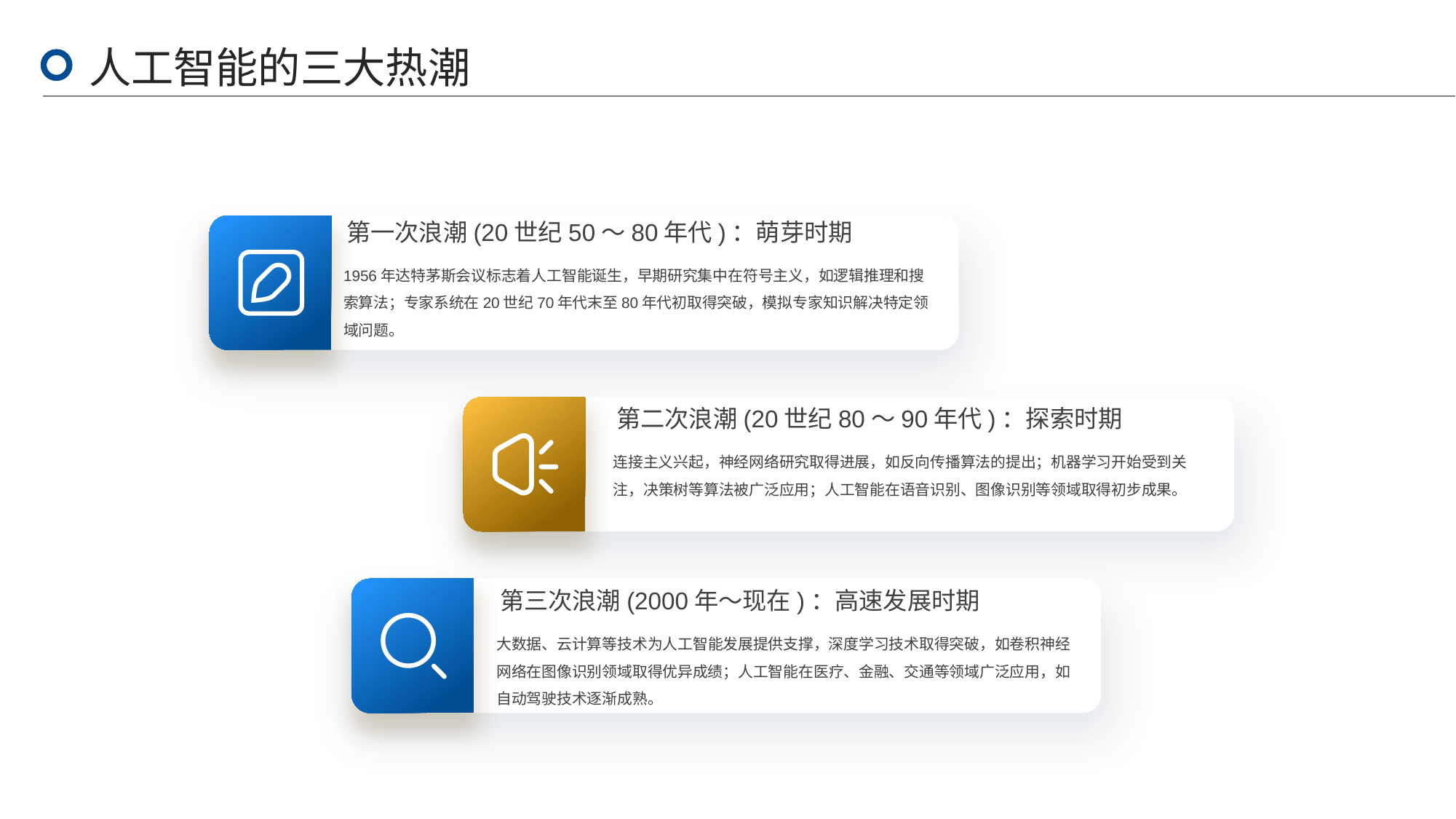

人工智能的三大热潮

第一次浪潮(20世纪50～80年代)：萌芽时期

1956年达特茅斯会议标志着人工智能诞生，早期研究集中在符号主义，如逻辑推理和搜索算法；专家系统在20世纪70年代末至80年代初取得突破，模拟专家知识解决特定领域问题。
第二次浪潮(20世纪80～90年代)：探索时期

连接主义兴起，神经网络研究取得进展，如反向传播算法的提出；机器学习开始受到关注，决策树等算法被广泛应用；人工智能在语音识别、图像识别等领域取得初步成果。
第三次浪潮(2000年～现在)：高速发展时期

大数据、云计算等技术为人工智能发展提供支撑，深度学习技术取得突破，如卷积神经网络在图像识别领域取得优异成绩；人工智能在医疗、金融、交通等领域广泛应用，如自动驾驶技术逐渐成熟。